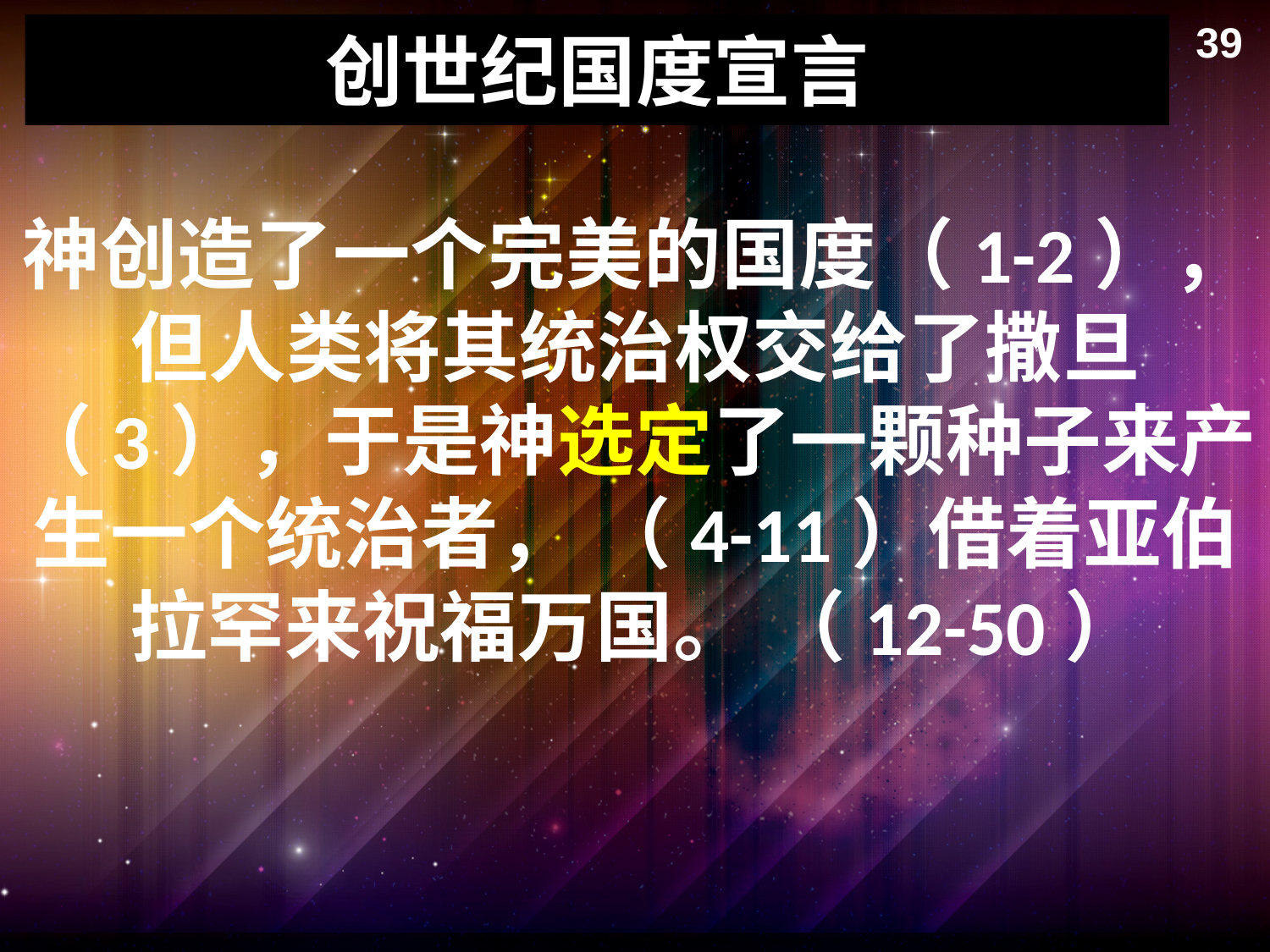

39
# 创世纪国度宣言
神创造了一个完美的国度（1-2），但人类将其统治权交给了撒旦（3），于是神选定了一颗种子来产生一个统治者， （4-11）借着亚伯拉罕来祝福万国。 （12-50）